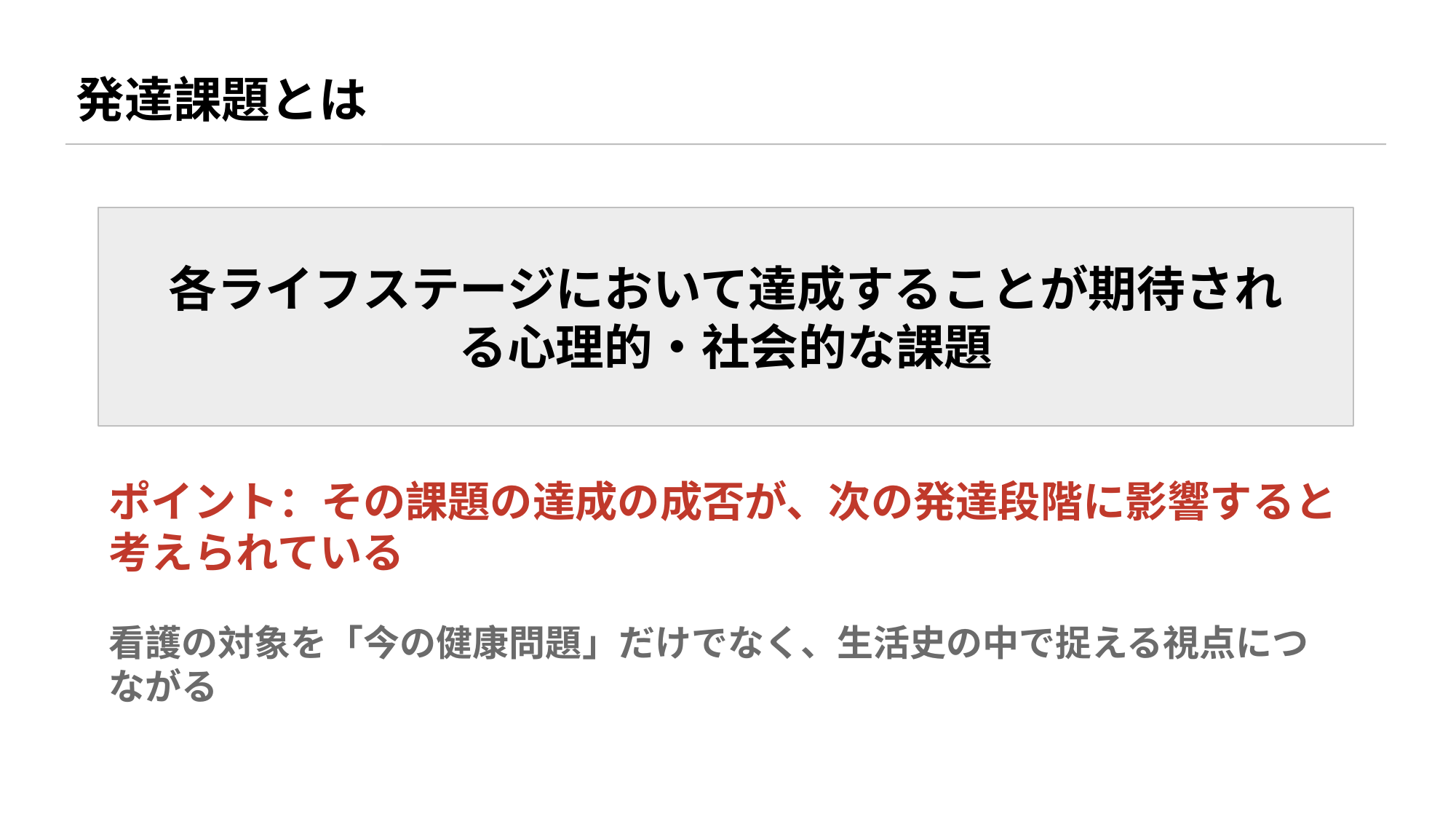

発達課題とは

各ライフステージにおいて達成することが期待される心理的・社会的な課題
ポイント：その課題の達成の成否が、次の発達段階に影響すると考えられている
看護の対象を「今の健康問題」だけでなく、生活史の中で捉える視点につながる